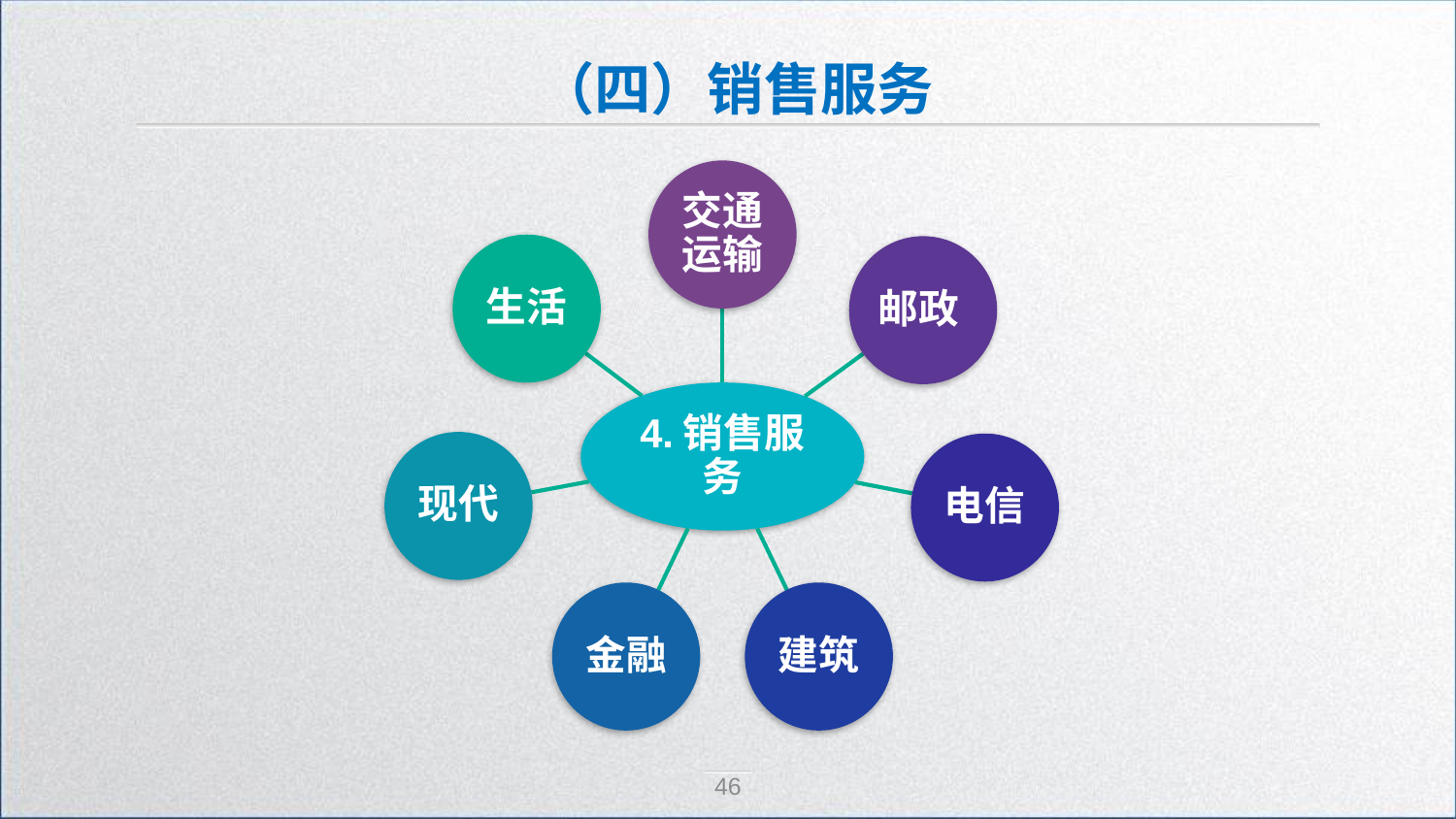

（四）销售服务
4.销售服务

交通运输

邮政

电信

建筑

金融

现代

生活
46